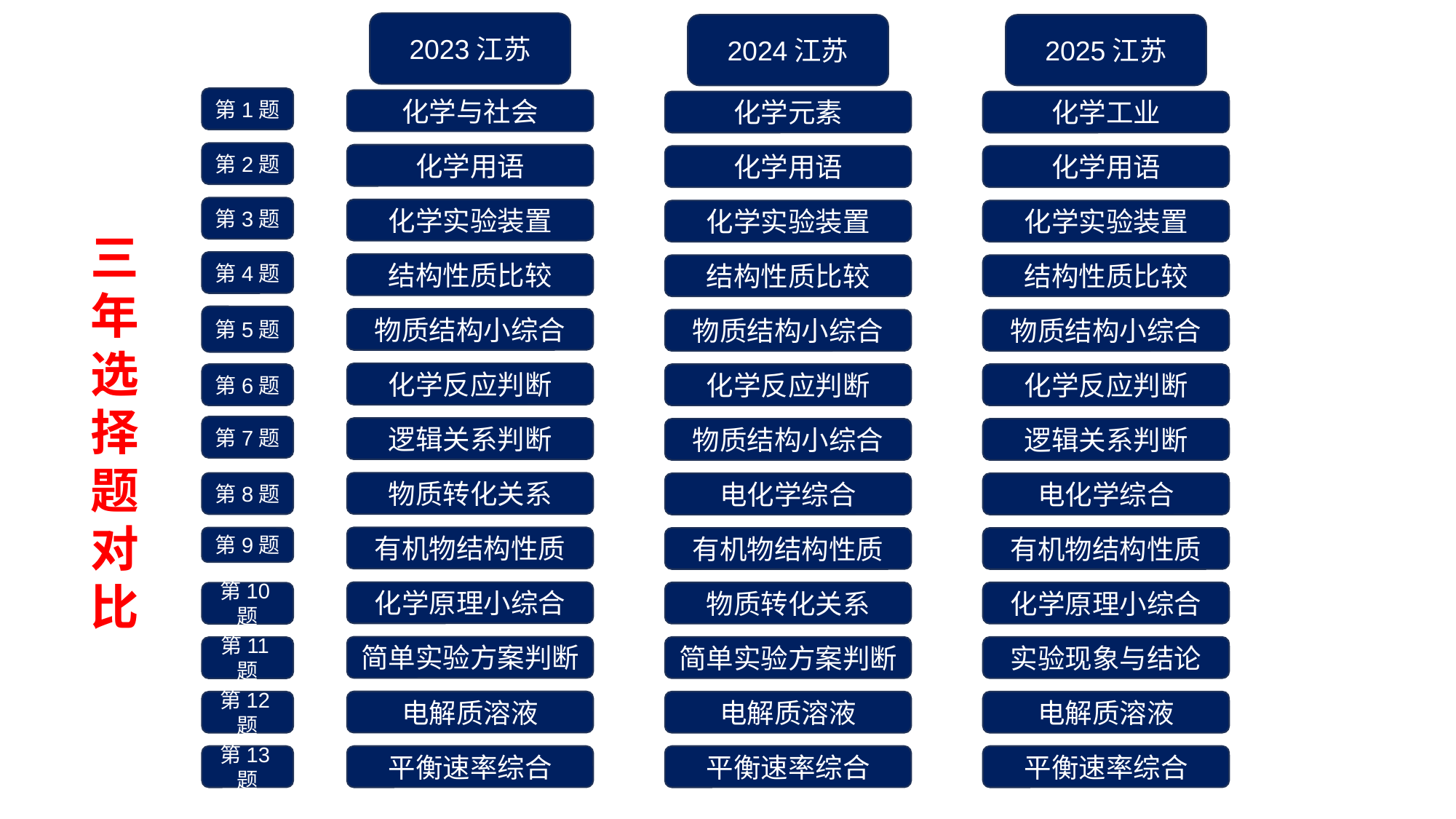

2023江苏
2024江苏
2025江苏
第1题
化学与社会
化学元素
化学工业
第2题
化学用语
化学用语
化学用语
第3题
化学实验装置
化学实验装置
化学实验装置
三
年
选
择
题
对
比
第4题
结构性质比较
结构性质比较
结构性质比较
第5题
物质结构小综合
物质结构小综合
物质结构小综合
化学反应判断
第6题
化学反应判断
化学反应判断
第7题
逻辑关系判断
物质结构小综合
逻辑关系判断
物质转化关系
第8题
电化学综合
电化学综合
有机物结构性质
第9题
有机物结构性质
有机物结构性质
化学原理小综合
物质转化关系
化学原理小综合
第10题
简单实验方案判断
简单实验方案判断
实验现象与结论
第11题
电解质溶液
电解质溶液
电解质溶液
第12题
第13题
平衡速率综合
平衡速率综合
平衡速率综合